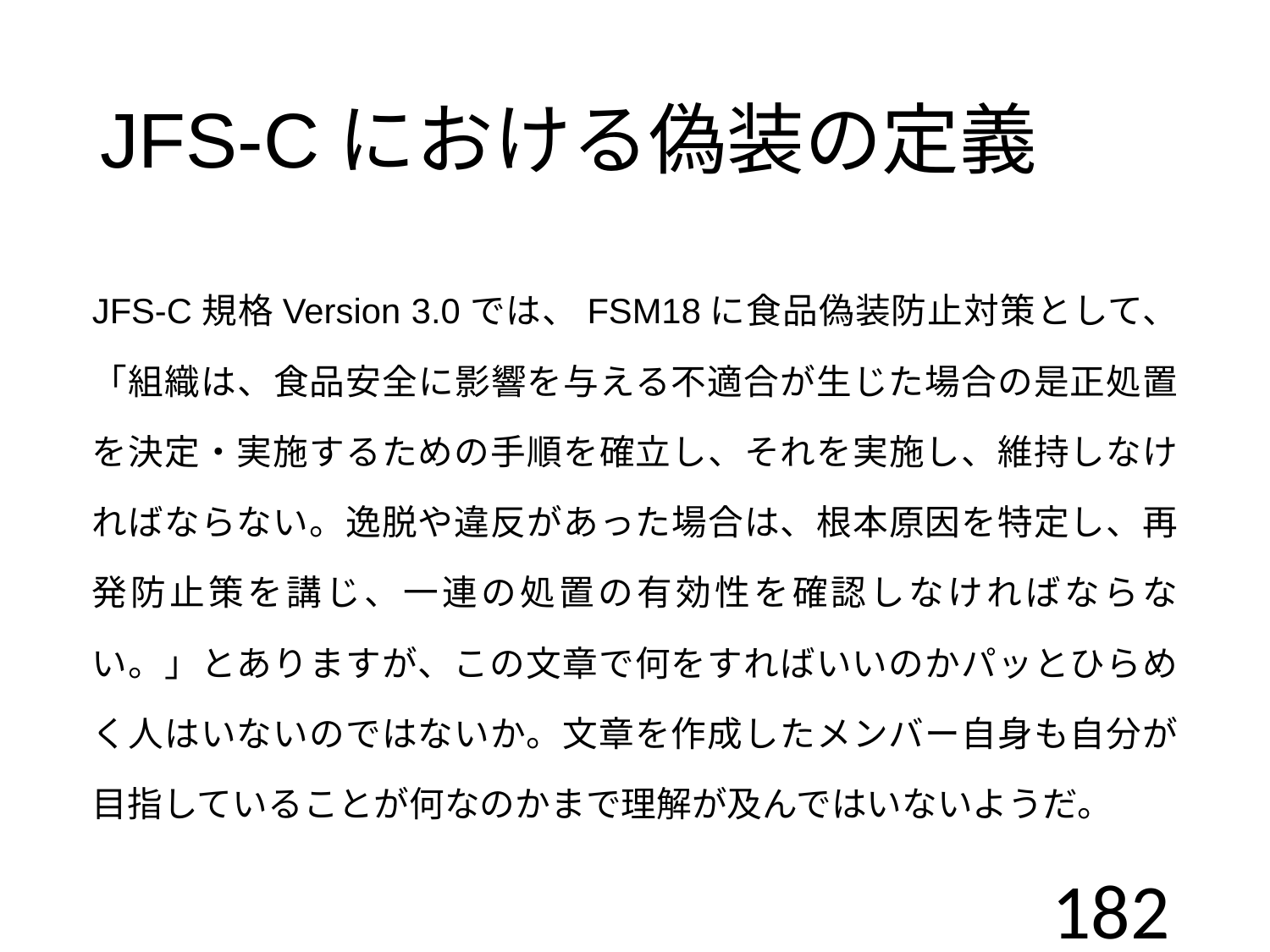

# JFS-Cにおける偽装の定義
JFS-C規格Version 3.0では、FSM18に食品偽装防止対策として、「組織は、食品安全に影響を与える不適合が生じた場合の是正処置を決定・実施するための手順を確立し、それを実施し、維持しなければならない。逸脱や違反があった場合は、根本原因を特定し、再発防止策を講じ、一連の処置の有効性を確認しなければならない。」とありますが、この文章で何をすればいいのかパッとひらめく人はいないのではないか。文章を作成したメンバー自身も自分が目指していることが何なのかまで理解が及んではいないようだ。

182